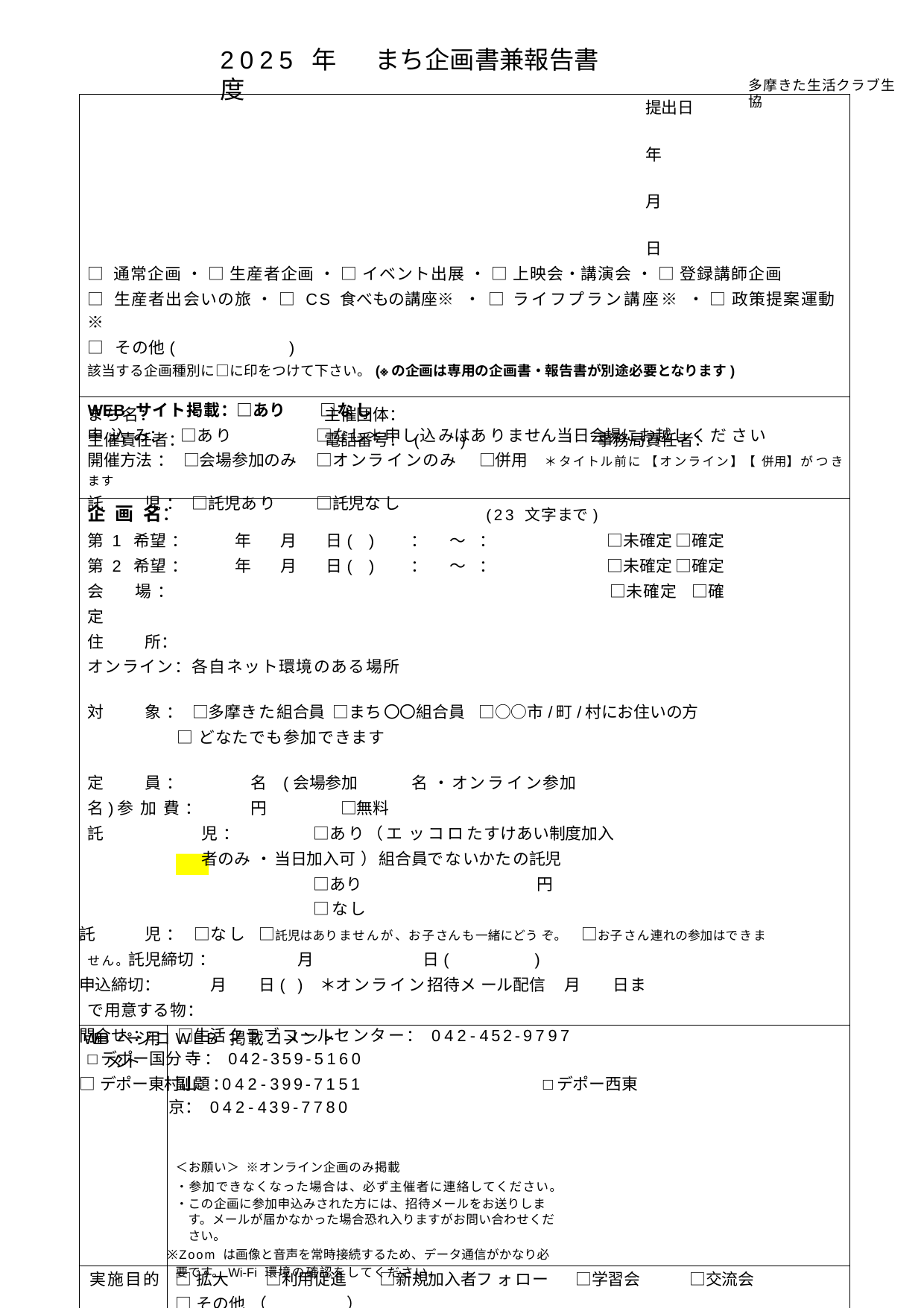

2025 年度
まち企画書兼報告書
多摩きた生活クラブ生協
| 提出日 年 月 日 □ 通常企画 ・ □ 生産者企画 ・ □ イベント出展 ・ □ 上映会・講演会 ・ □ 登録講師企画 □ 生産者出会いの旅 ・ □ CS 食べもの講座※ ・ □ ライフプラン講座※ ・ □ 政策提案運動※ □ その他( ) 該当する企画種別に□に印をつけて下さい。(※の企画は専用の企画書・報告書が別途必要となります) まち名： 主催団体： 主催責任者： 電話番号：( ) 事務局責任者： |  |  |
| --- | --- | --- |
| WEB サイト掲載：□あり □なし 申 込 み： □あり □なし＊申し込みはありません当日会場にお越しください 開催方法： □会場参加のみ □オンラインのみ □併用 ＊タイトル前に【オンライン】【併用】がつきます 託 児： □託児あり □託児なし |  |  |
| 企 画 名： (23 文字まで) 第 1 希望： 年 月 日( ) ： ～ ： □未確定 □確定第 2 希望： 年 月 日( ) ： ～ ： □未確定 □確定会 場： □未確定 □確定 住 所： オンライン：各自ネット環境のある場所 対 象： □多摩きた組合員 □まち〇〇組合員 □○○市/町/村にお住いの方 □どなたでも参加できます 定 員： 名 (会場参加 名・オンライン参加 名)参 加 費： 円 □無料 託 児： □あり（エッコロたすけあい制度加入者のみ・当日加入可）組合員でないかたの託児 □あり 円 □なし 託 児： □なし □託児はありませんが、お子さんも一緒にどうぞ。 □お子さん連れの参加はできません。託児締切： 月 日( ) 申込締切： 月 日( ) ＊オンライン招待メール配信 月 日まで用意する物： 問合せ： □生活クラブコールセンター：042-452-9797 □デポー国分寺：042-359-5160 □デポー東村山：042-399-7151 □デポー西東京：042-439-7780 |  |  |
| WEB ページ用コメント | WEB 掲載コメント 副題： ＜お願い＞ ※オンライン企画のみ掲載 ・参加できなくなった場合は、必ず主催者に連絡してください。 ・この企画に参加申込みされた方には、招待メールをお送りします。メールが届かなかった場合恐れ入りますがお問い合わせください。 ※Zoom は画像と音声を常時接続するため、データ通信がかなり必要です。Wi-Fi 環境の確認をしてください。 |  |
| 実施目的 | □拡大 □利用促進 □新規加入者フォロー □学習会 □交流会 □その他（ ） |  |
| 参加目標人数 | 合計 名 (うち組合員でない方 名) |  |
| 実施後計画 |  |  |
| 広報・事前活動： □多摩きたWEB サイト □まち広報紙・別チラシ（挟み込み） 月号 / （ ）～配布（原稿〆切 ） |  | 当日の進め方 (タイムスケジュール、担当など) |